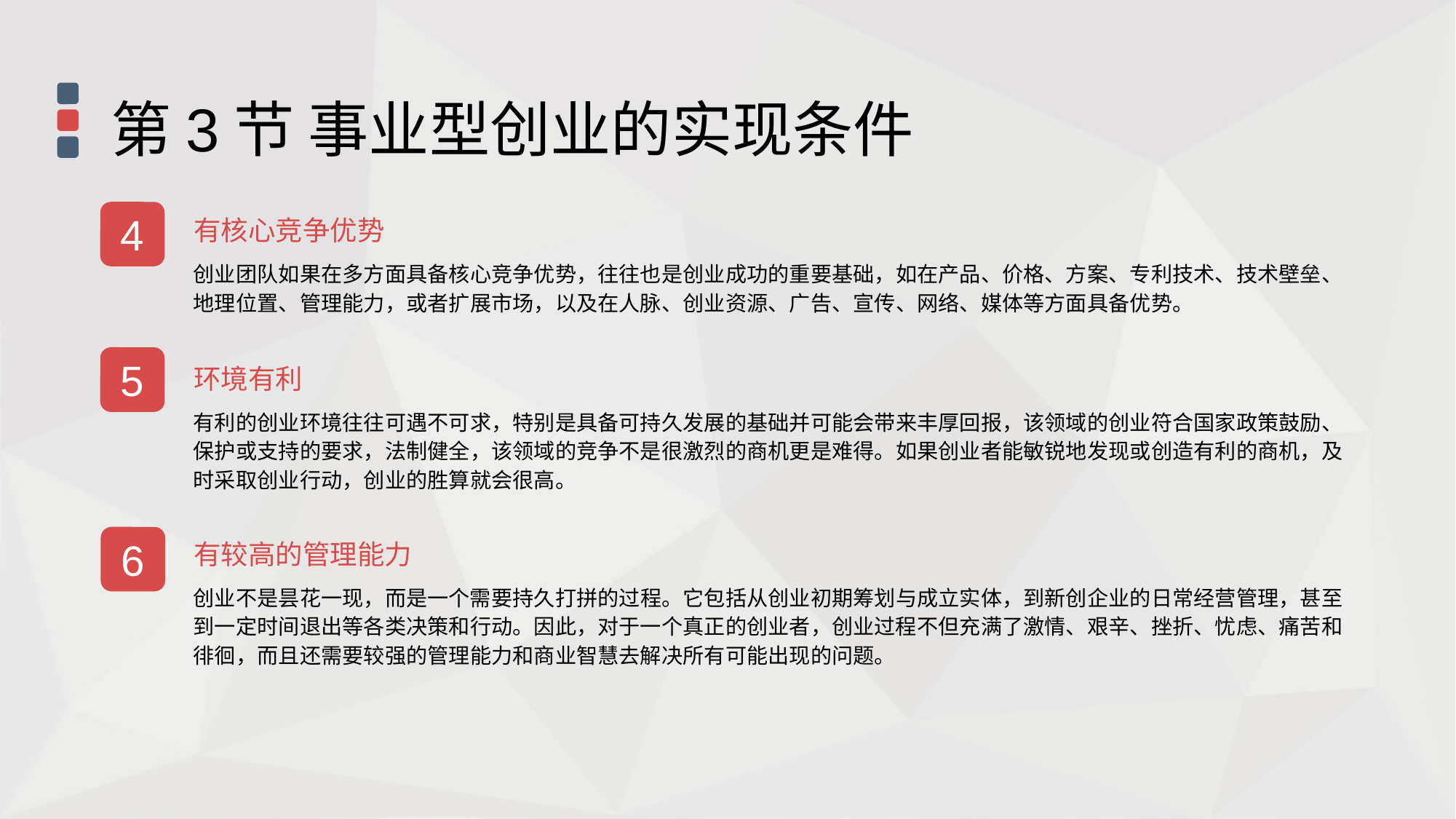

第3节 事业型创业的实现条件
4
有核心竞争优势
创业团队如果在多方面具备核心竞争优势，往往也是创业成功的重要基础，如在产品、价格、方案、专利技术、技术壁垒、地理位置、管理能力，或者扩展市场，以及在人脉、创业资源、广告、宣传、网络、媒体等方面具备优势。
5
环境有利
有利的创业环境往往可遇不可求，特别是具备可持久发展的基础并可能会带来丰厚回报，该领域的创业符合国家政策鼓励、保护或支持的要求，法制健全，该领域的竞争不是很激烈的商机更是难得。如果创业者能敏锐地发现或创造有利的商机，及时采取创业行动，创业的胜算就会很高。
6
有较高的管理能力
创业不是昙花一现，而是一个需要持久打拼的过程。它包括从创业初期筹划与成立实体，到新创企业的日常经营管理，甚至到一定时间退出等各类决策和行动。因此，对于一个真正的创业者，创业过程不但充满了激情、艰辛、挫折、忧虑、痛苦和徘徊，而且还需要较强的管理能力和商业智慧去解决所有可能出现的问题。